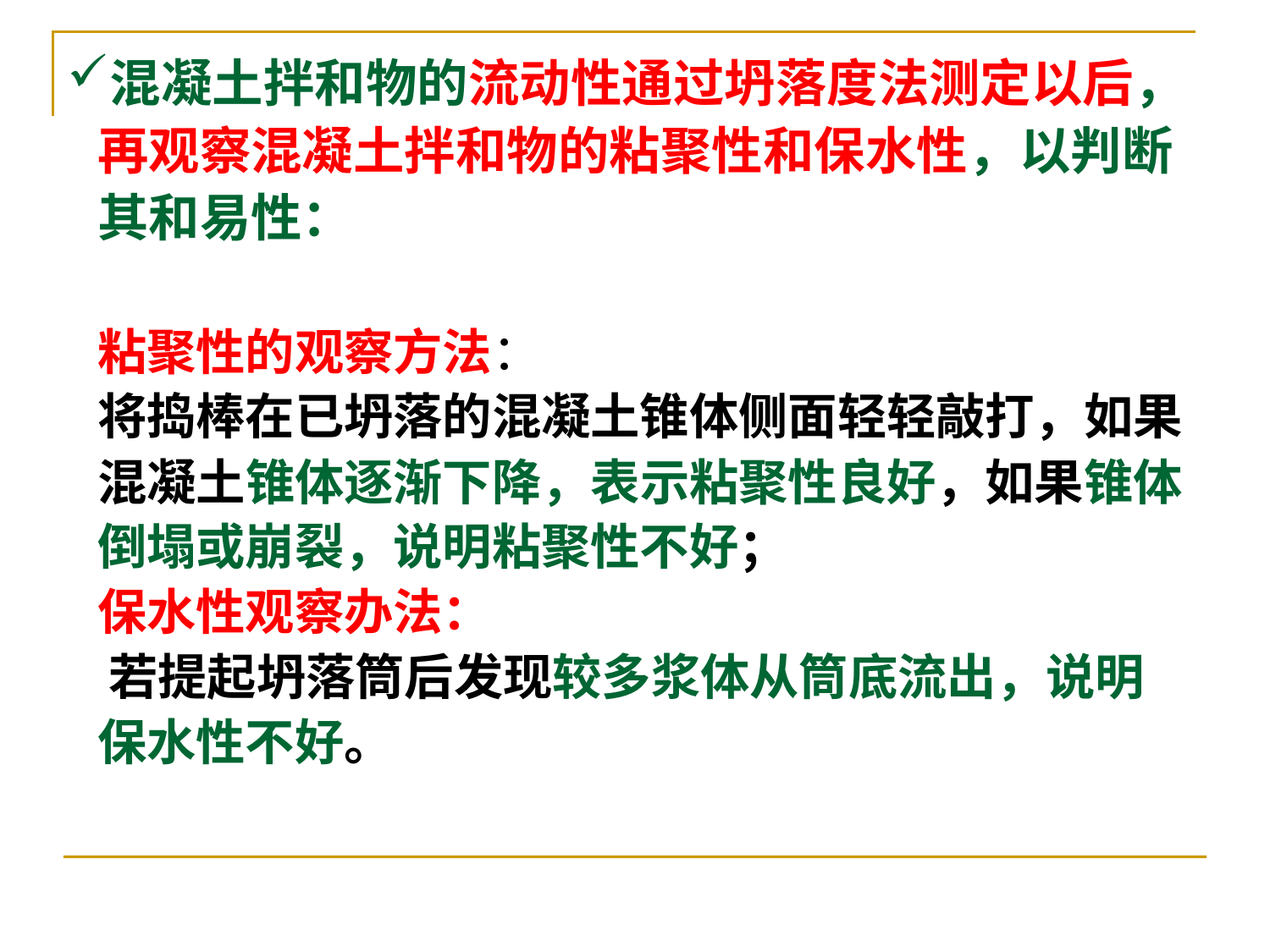

# 混凝土拌和物的流动性通过坍落度法测定以后，再观察混凝土拌和物的粘聚性和保水性，以判断其和易性： 粘聚性的观察方法： 将捣棒在已坍落的混凝土锥体侧面轻轻敲打，如果混凝土锥体逐渐下降，表示粘聚性良好，如果锥体倒塌或崩裂，说明粘聚性不好； 保水性观察办法： 若提起坍落筒后发现较多浆体从筒底流出，说明保水性不好。